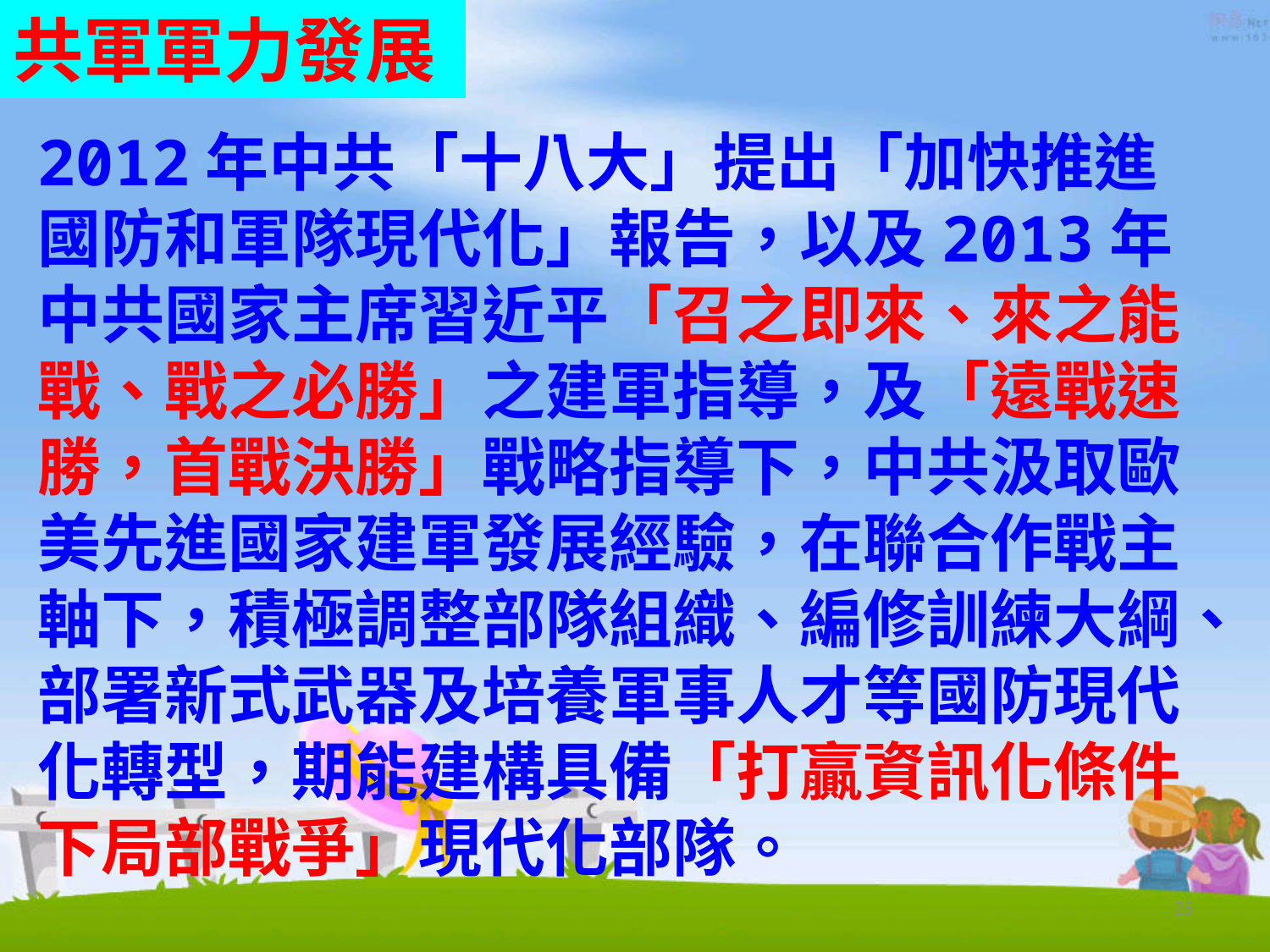

共軍軍力發展
2012年中共「十八大」提出「加快推進國防和軍隊現代化」報告，以及2013年中共國家主席習近平「召之即來、來之能戰、戰之必勝」之建軍指導，及「遠戰速勝，首戰決勝」戰略指導下，中共汲取歐美先進國家建軍發展經驗，在聯合作戰主軸下，積極調整部隊組織、編修訓練大綱、部署新式武器及培養軍事人才等國防現代化轉型，期能建構具備「打贏資訊化條件下局部戰爭」現代化部隊。
25